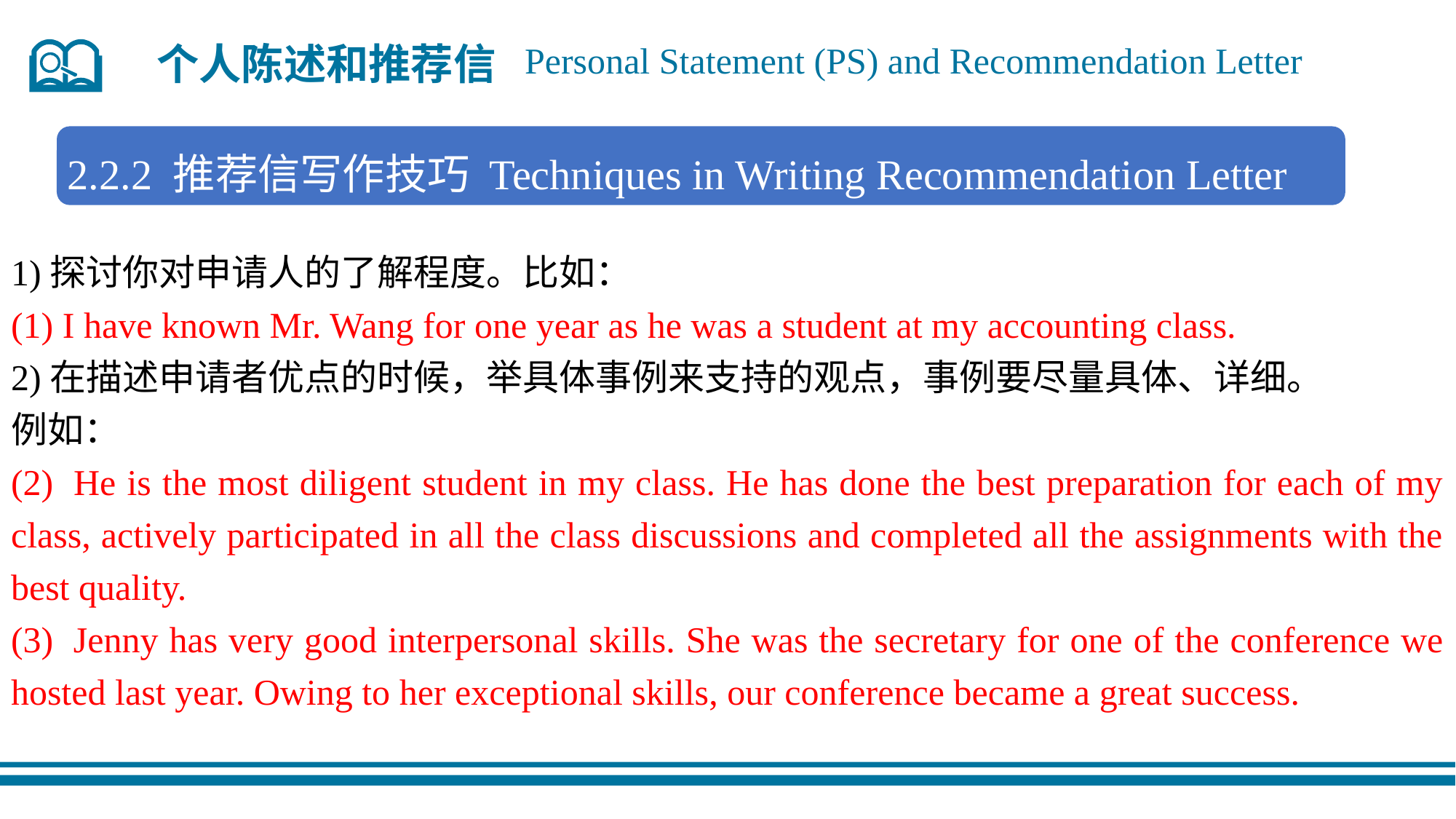

个人陈述和推荐信
Personal Statement (PS) and Recommendation Letter

2.2.2 推荐信写作技巧 Techniques in Writing Recommendation Letter
1)探讨你对申请人的了解程度。比如：
(1) I have known Mr. Wang for one year as he was a student at my accounting class.
2)在描述申请者优点的时候，举具体事例来支持的观点，事例要尽量具体、详细。
例如：
(2)  He is the most diligent student in my class. He has done the best preparation for each of my class, actively participated in all the class discussions and completed all the assignments with the best quality.
(3)  Jenny has very good interpersonal skills. She was the secretary for one of the conference we hosted last year. Owing to her exceptional skills, our conference became a great success.